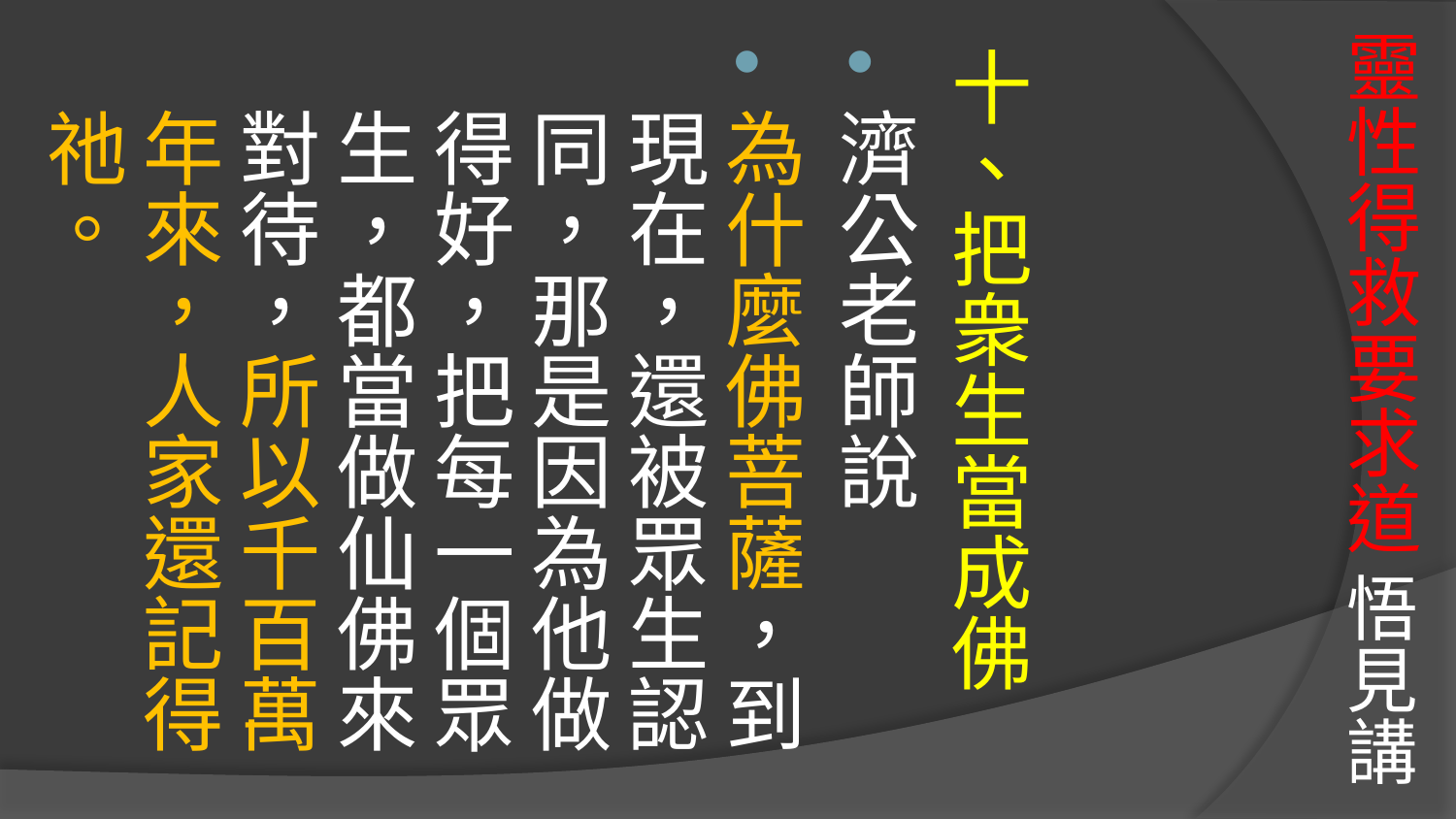

# 靈性得救要求道 悟見講
十、把衆生當成佛
濟公老師說
為什麼佛菩薩，到現在，還被眾生認同，那是因為他做得好，把每一個眾生，都當做仙佛來對待，所以千百萬年來，人家還記得祂。